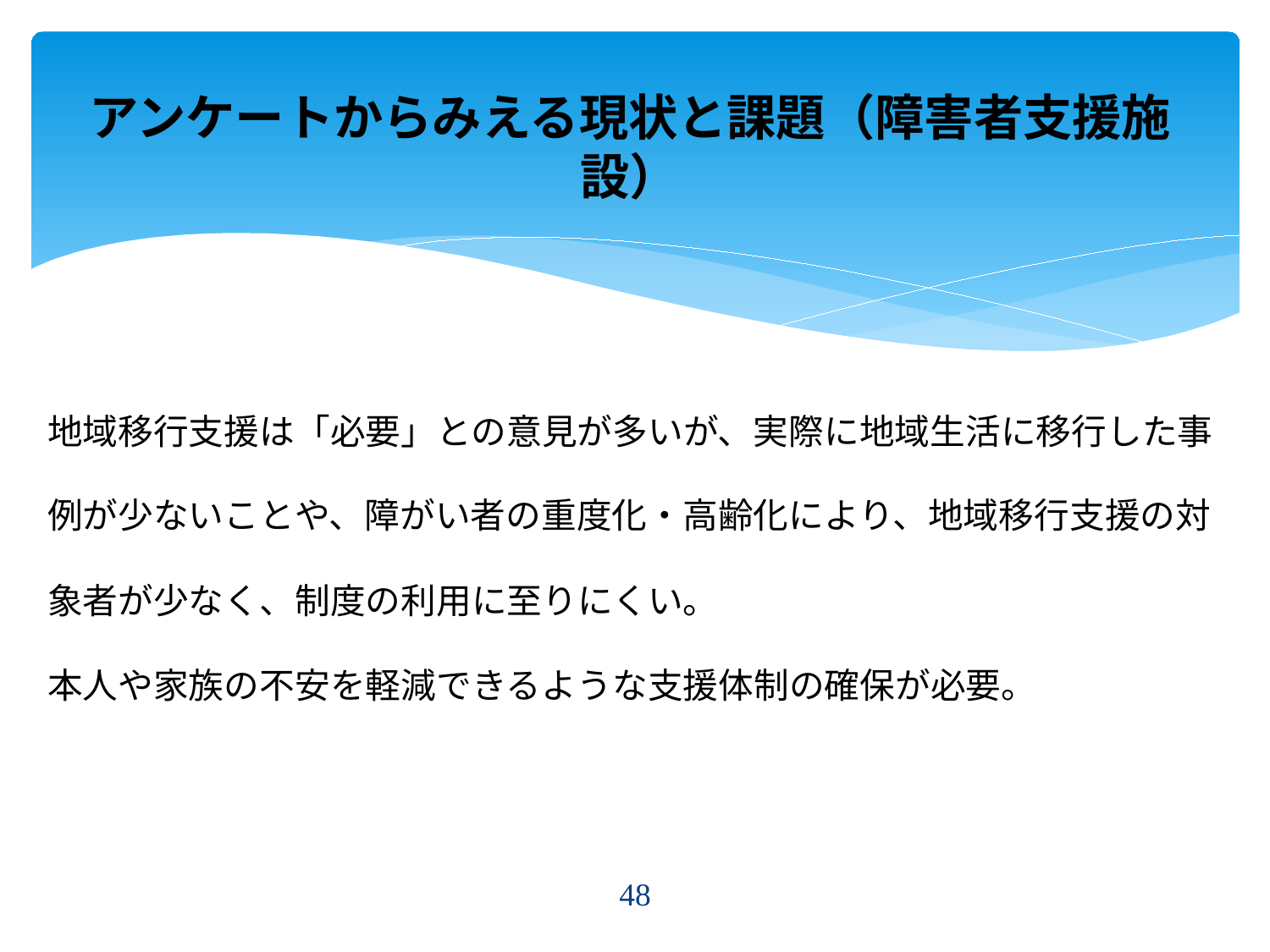

# アンケートからみえる現状と課題（障害者支援施設）
地域移行支援は「必要」との意見が多いが、実際に地域生活に移行した事例が少ないことや、障がい者の重度化・高齢化により、地域移行支援の対象者が少なく、制度の利用に至りにくい。
本人や家族の不安を軽減できるような支援体制の確保が必要。

48